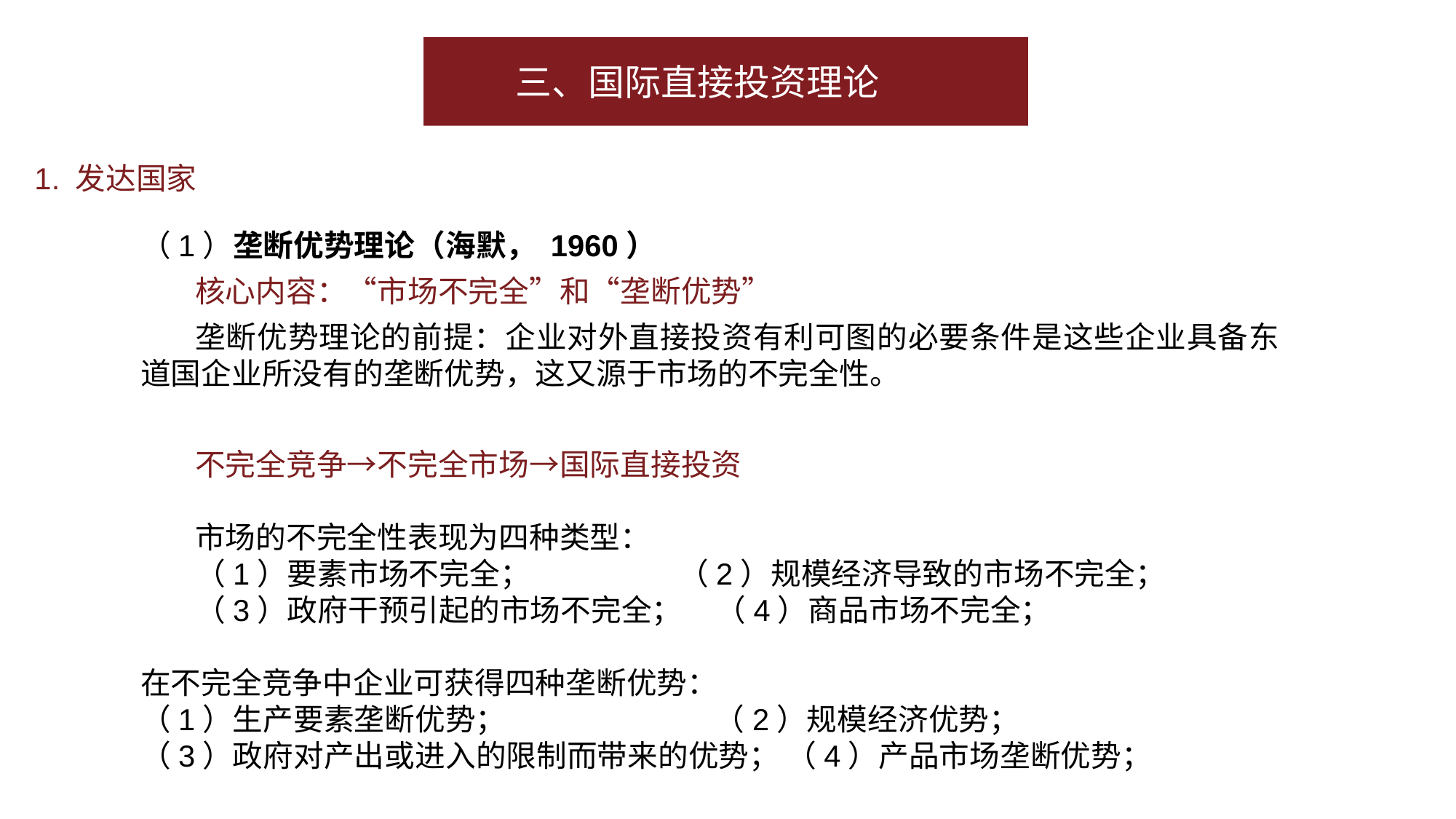

三、国际直接投资理论
1. 发达国家
（1）垄断优势理论（海默， 1960）
核心内容：“市场不完全”和“垄断优势”
垄断优势理论的前提：企业对外直接投资有利可图的必要条件是这些企业具备东道国企业所没有的垄断优势，这又源于市场的不完全性。

不完全竞争→不完全市场→国际直接投资

市场的不完全性表现为四种类型：
（1）要素市场不完全；                      （2）规模经济导致的市场不完全；
（3）政府干预引起的市场不完全；     （4）商品市场不完全；

在不完全竞争中企业可获得四种垄断优势：
（1）生产要素垄断优势；                               （2）规模经济优势；
（3）政府对产出或进入的限制而带来的优势； （4）产品市场垄断优势；